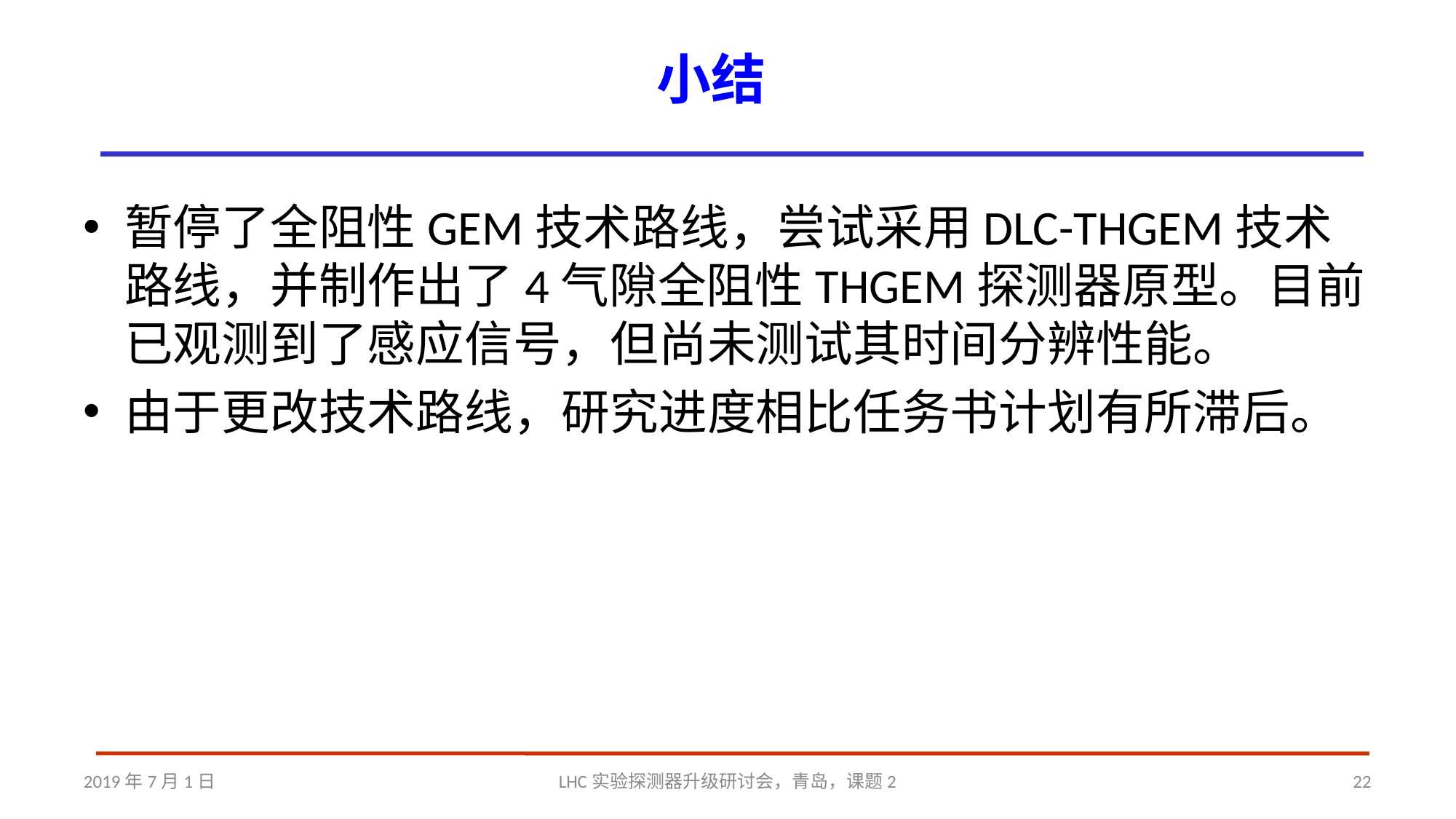

# 小结
暂停了全阻性GEM技术路线，尝试采用DLC-THGEM技术路线，并制作出了4气隙全阻性THGEM探测器原型。目前已观测到了感应信号，但尚未测试其时间分辨性能。
由于更改技术路线，研究进度相比任务书计划有所滞后。

2019年7月1日
LHC实验探测器升级研讨会，青岛，课题2
22